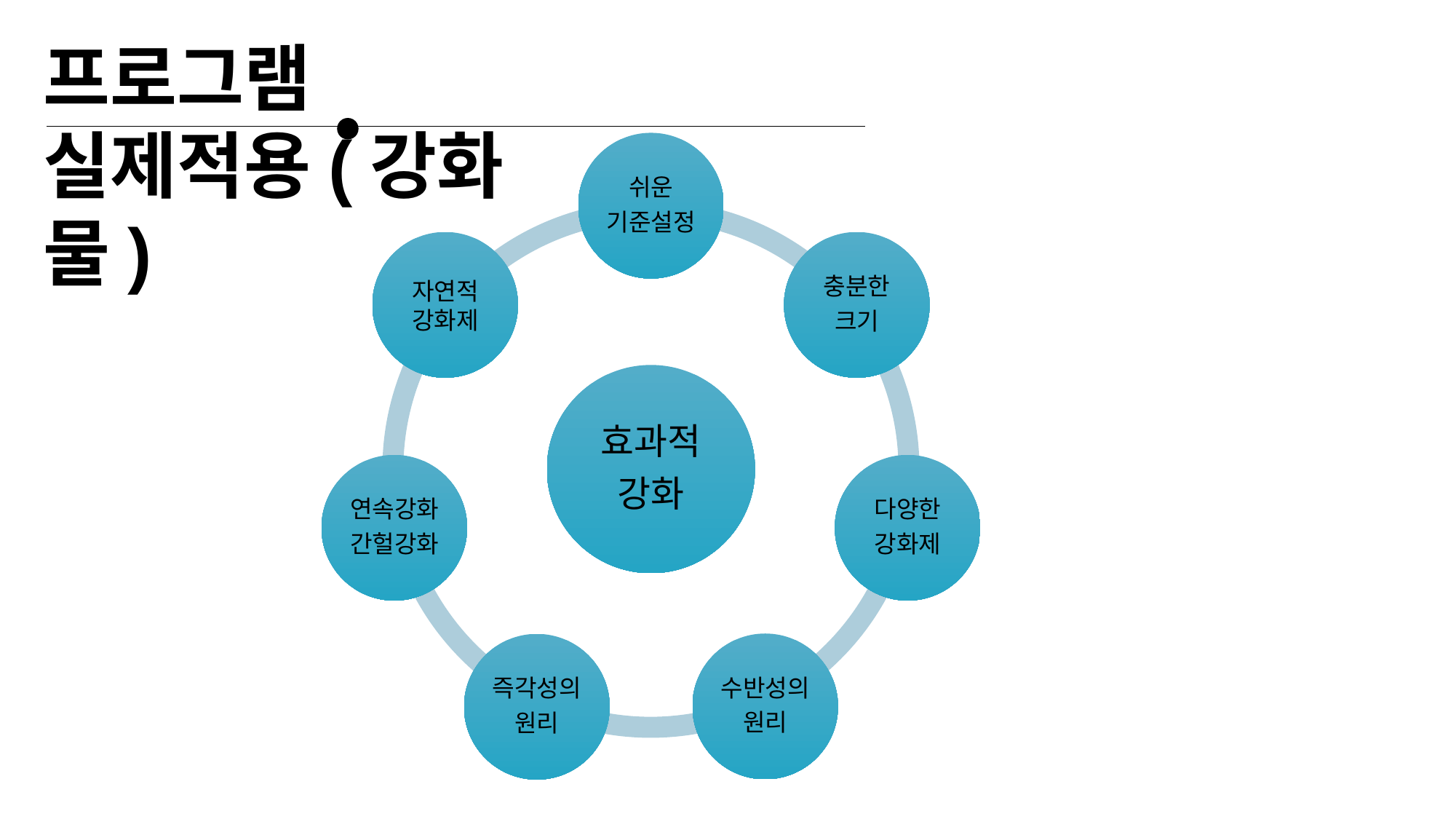

프로그램 실제적용(강화물)

쉬운
기준설정

효과적
강화

자연적 강화제
충분한
크기
연속강화
간헐강화
다양한
강화제
수반성의
원리
즉각성의
원리